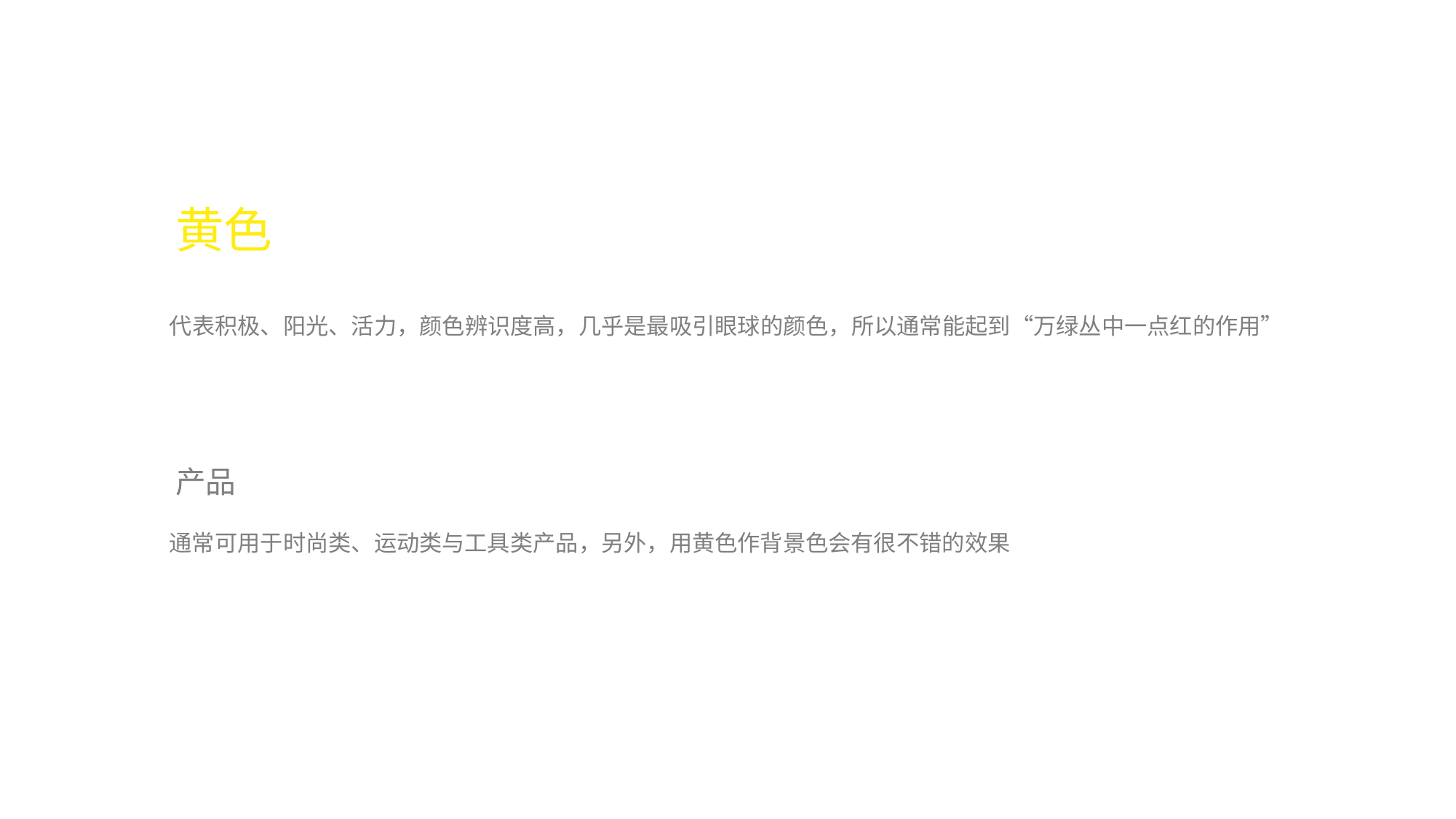

黄色
代表积极、阳光、活力，颜色辨识度高，几乎是最吸引眼球的颜色，所以通常能起到“万绿丛中一点红的作用”
产品
通常可用于时尚类、运动类与工具类产品，另外，用黄色作背景色会有很不错的效果